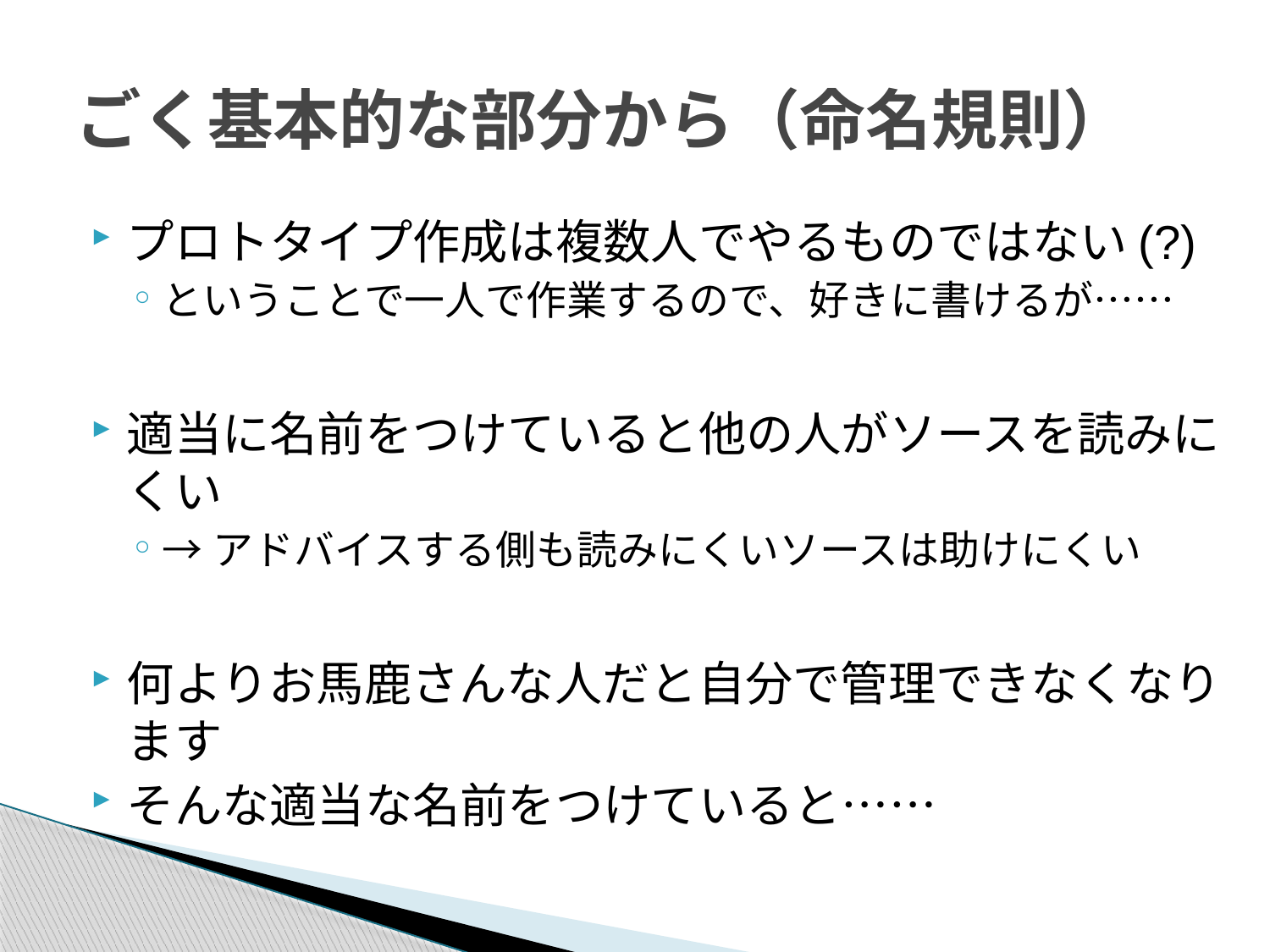

# ごく基本的な部分から（命名規則）
プロトタイプ作成は複数人でやるものではない(?)
ということで一人で作業するので、好きに書けるが……

適当に名前をつけていると他の人がソースを読みにくい
→アドバイスする側も読みにくいソースは助けにくい

何よりお馬鹿さんな人だと自分で管理できなくなります
そんな適当な名前をつけていると……